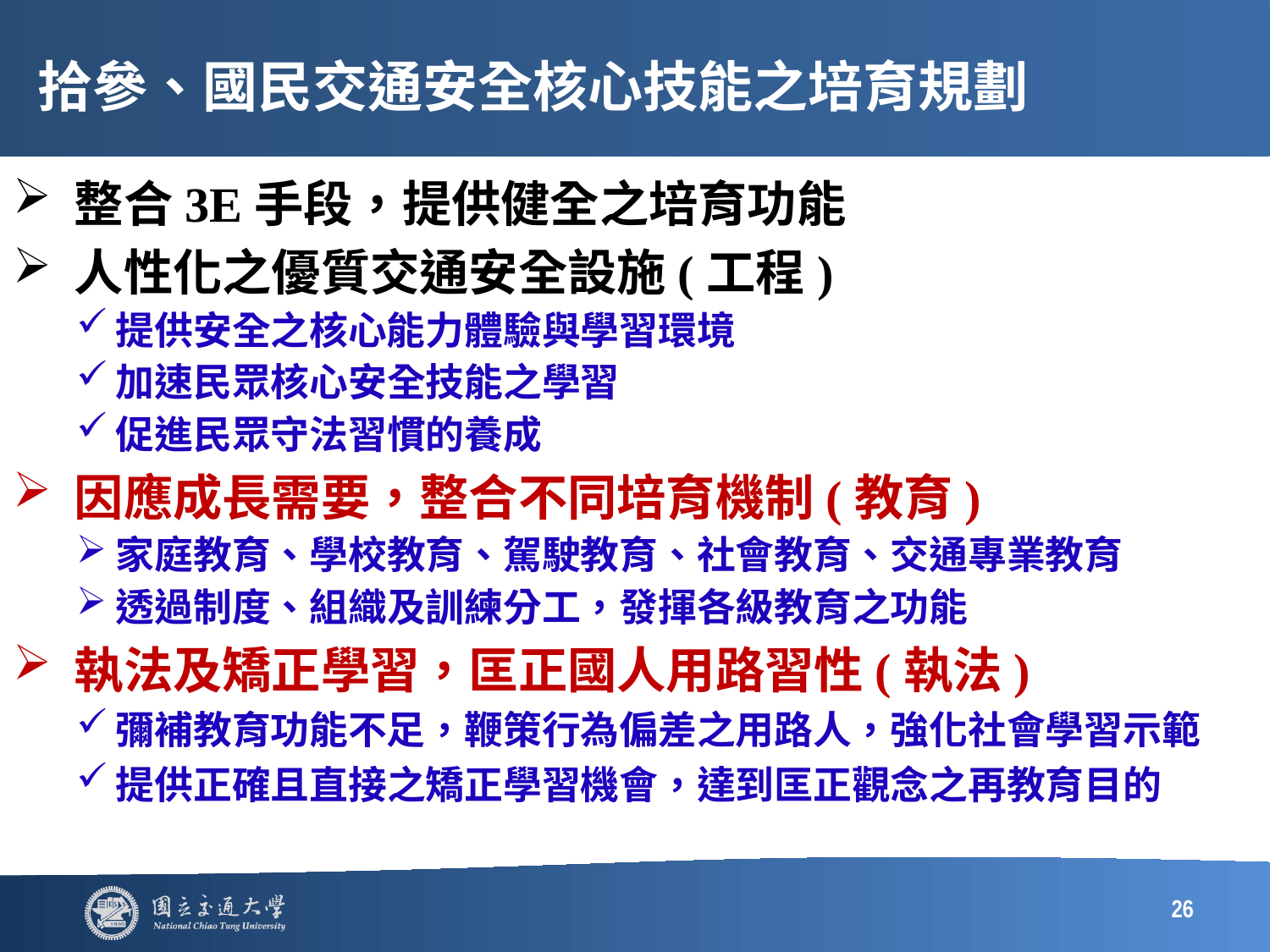

# 拾參、國民交通安全核心技能之培育規劃
整合3E手段，提供健全之培育功能
人性化之優質交通安全設施(工程)
提供安全之核心能力體驗與學習環境
加速民眾核心安全技能之學習
促進民眾守法習慣的養成
因應成長需要，整合不同培育機制(教育)
家庭教育、學校教育、駕駛教育、社會教育、交通專業教育
透過制度、組織及訓練分工，發揮各級教育之功能
執法及矯正學習，匡正國人用路習性(執法)
彌補教育功能不足，鞭策行為偏差之用路人，強化社會學習示範
提供正確且直接之矯正學習機會，達到匡正觀念之再教育目的

26